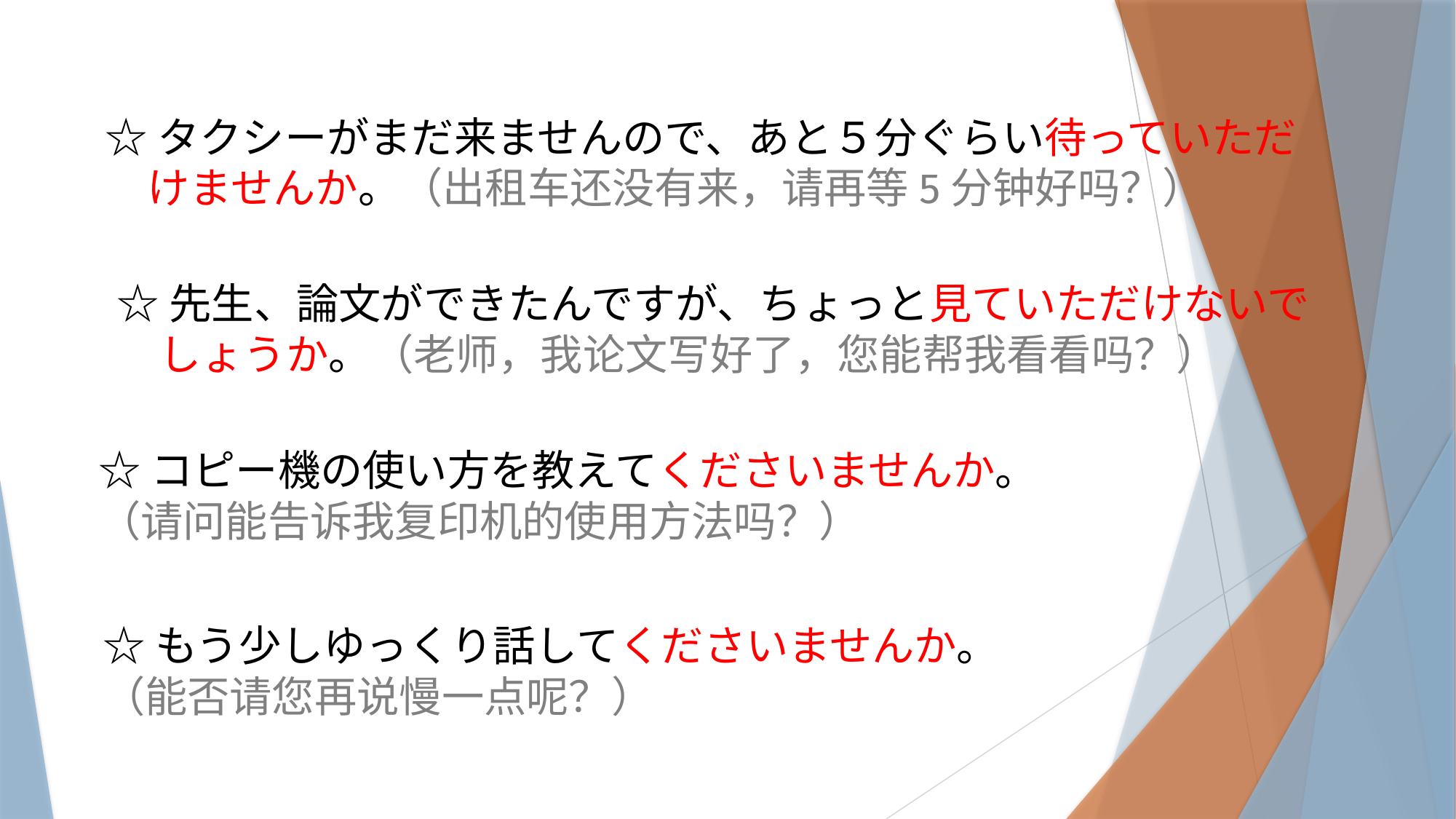

☆タクシーがまだ来ませんので、あと５分ぐらい待っていただ
　けませんか。（出租车还没有来，请再等5分钟好吗？）
☆先生、論文ができたんですが、ちょっと見ていただけないで
　しょうか。（老师，我论文写好了，您能帮我看看吗？）
☆コピー機の使い方を教えてくださいませんか。
（请问能告诉我复印机的使用方法吗？）
☆もう少しゆっくり話してくださいませんか。
（能否请您再说慢一点呢？）